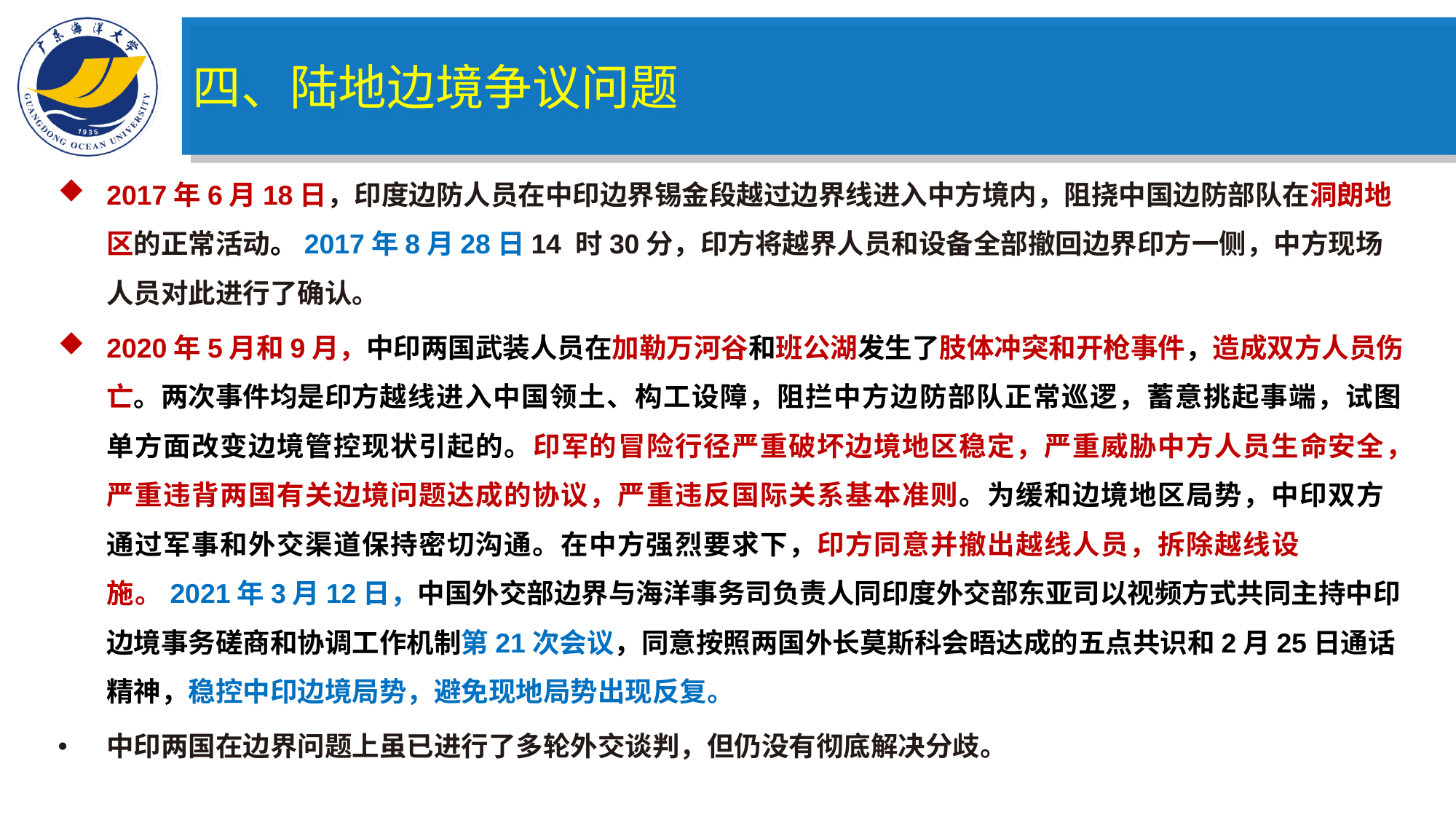

四、陆地边境争议问题
2017年6月18日，印度边防人员在中印边界锡金段越过边界线进入中方境内，阻挠中国边防部队在洞朗地区的正常活动。2017年8月28日14 时30分，印方将越界人员和设备全部撤回边界印方一侧，中方现场人员对此进行了确认。
2020年5月和9月，中印两国武装人员在加勒万河谷和班公湖发生了肢体冲突和开枪事件，造成双方人员伤亡。两次事件均是印方越线进入中国领土、构工设障，阻拦中方边防部队正常巡逻，蓄意挑起事端，试图单方面改变边境管控现状引起的。印军的冒险行径严重破坏边境地区稳定，严重威胁中方人员生命安全，严重违背两国有关边境问题达成的协议，严重违反国际关系基本准则。为缓和边境地区局势，中印双方通过军事和外交渠道保持密切沟通。在中方强烈要求下，印方同意并撤出越线人员，拆除越线设施。2021年3月12日，中国外交部边界与海洋事务司负责人同印度外交部东亚司以视频方式共同主持中印边境事务磋商和协调工作机制第21次会议，同意按照两国外长莫斯科会晤达成的五点共识和2月25日通话精神，稳控中印边境局势，避免现地局势出现反复。
中印两国在边界问题上虽已进行了多轮外交谈判，但仍没有彻底解决分歧。